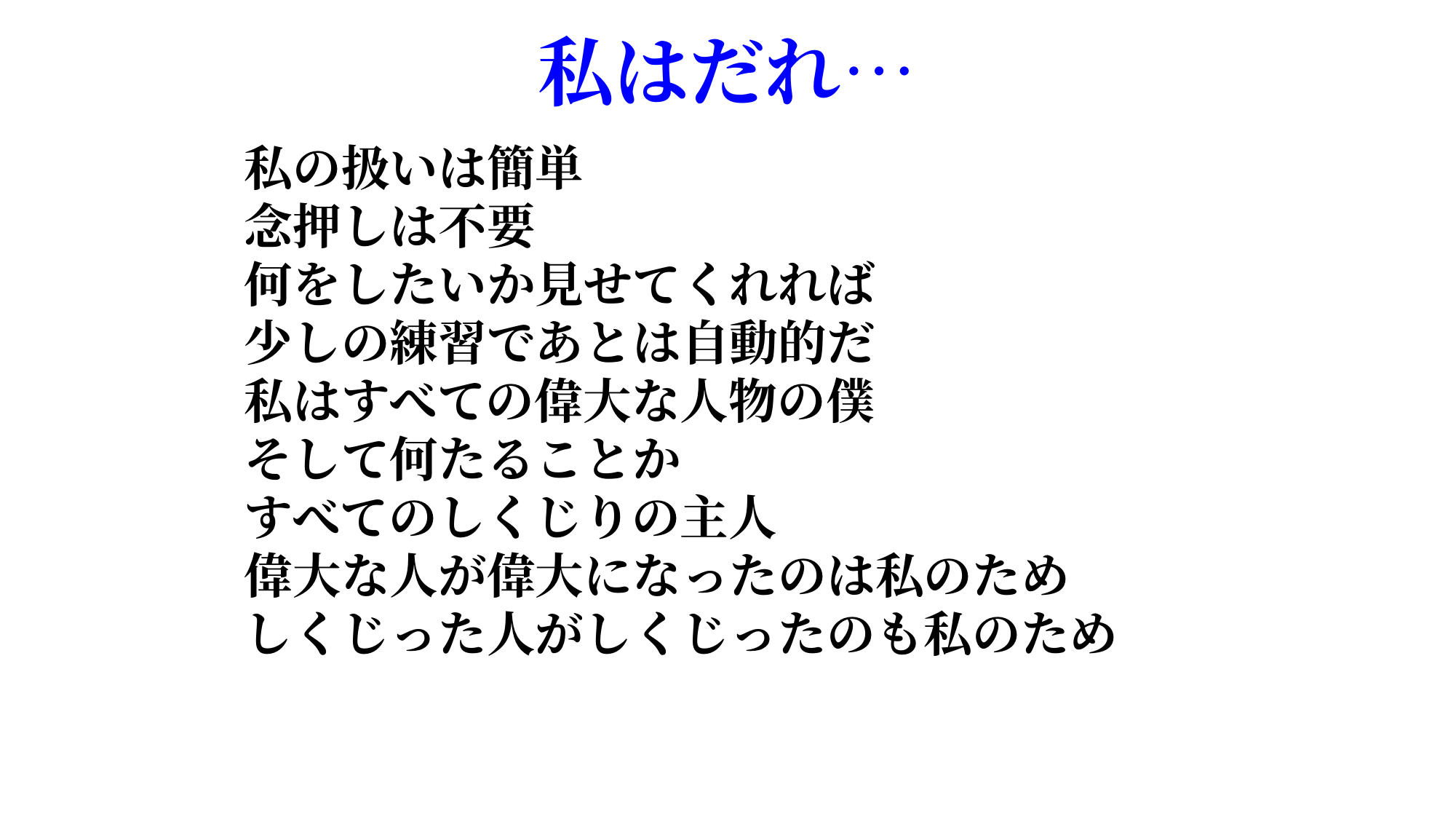

私はだれ…
私の扱いは簡単
念押しは不要
何をしたいか見せてくれれば
少しの練習であとは自動的だ
私はすべての偉大な人物の僕
そして何たることか
すべてのしくじりの主人
偉大な人が偉大になったのは私のため
しくじった人がしくじったのも私のため